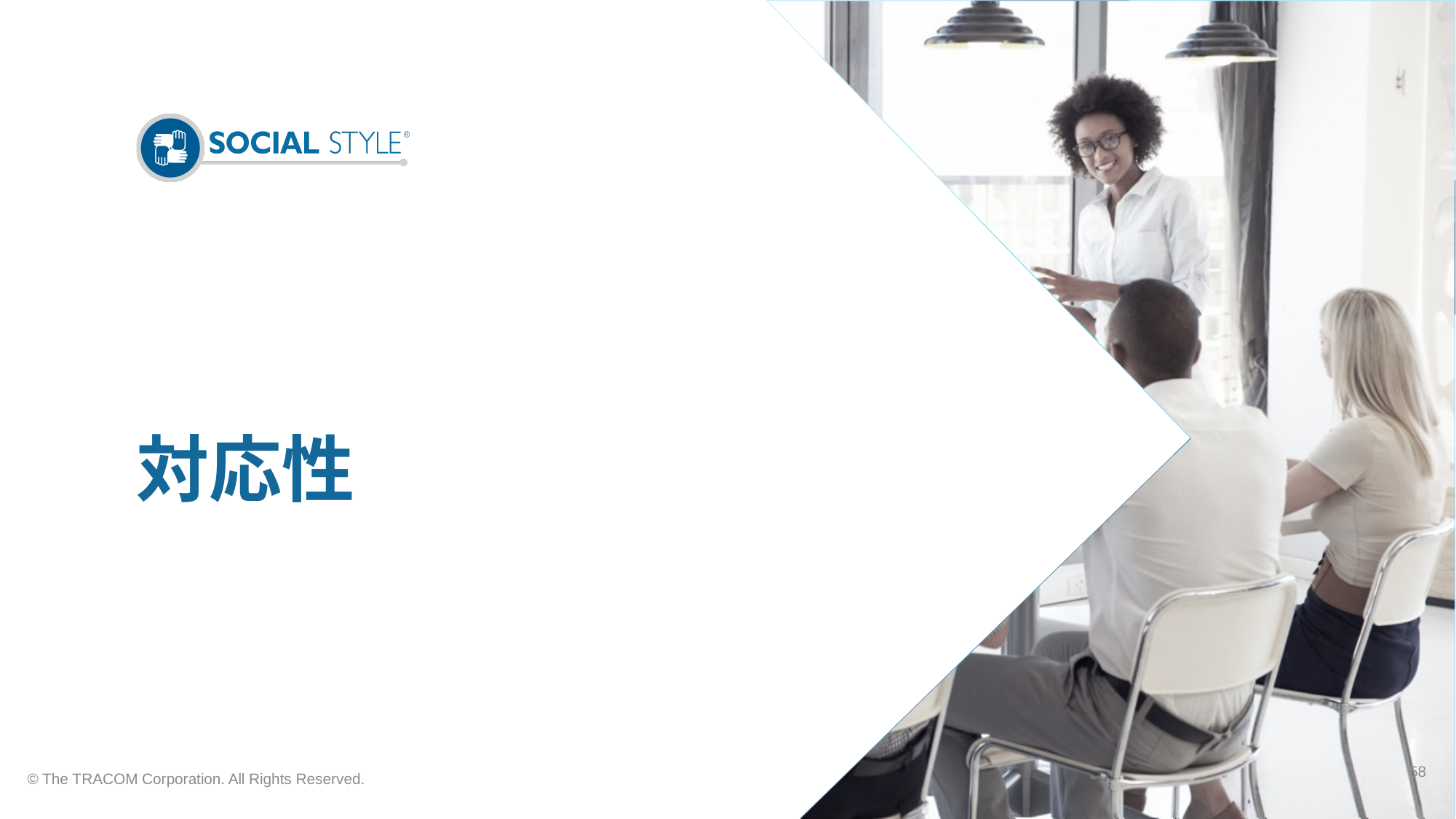

# 対応性
58
© The TRACOM Corporation. All Rights Reserved.